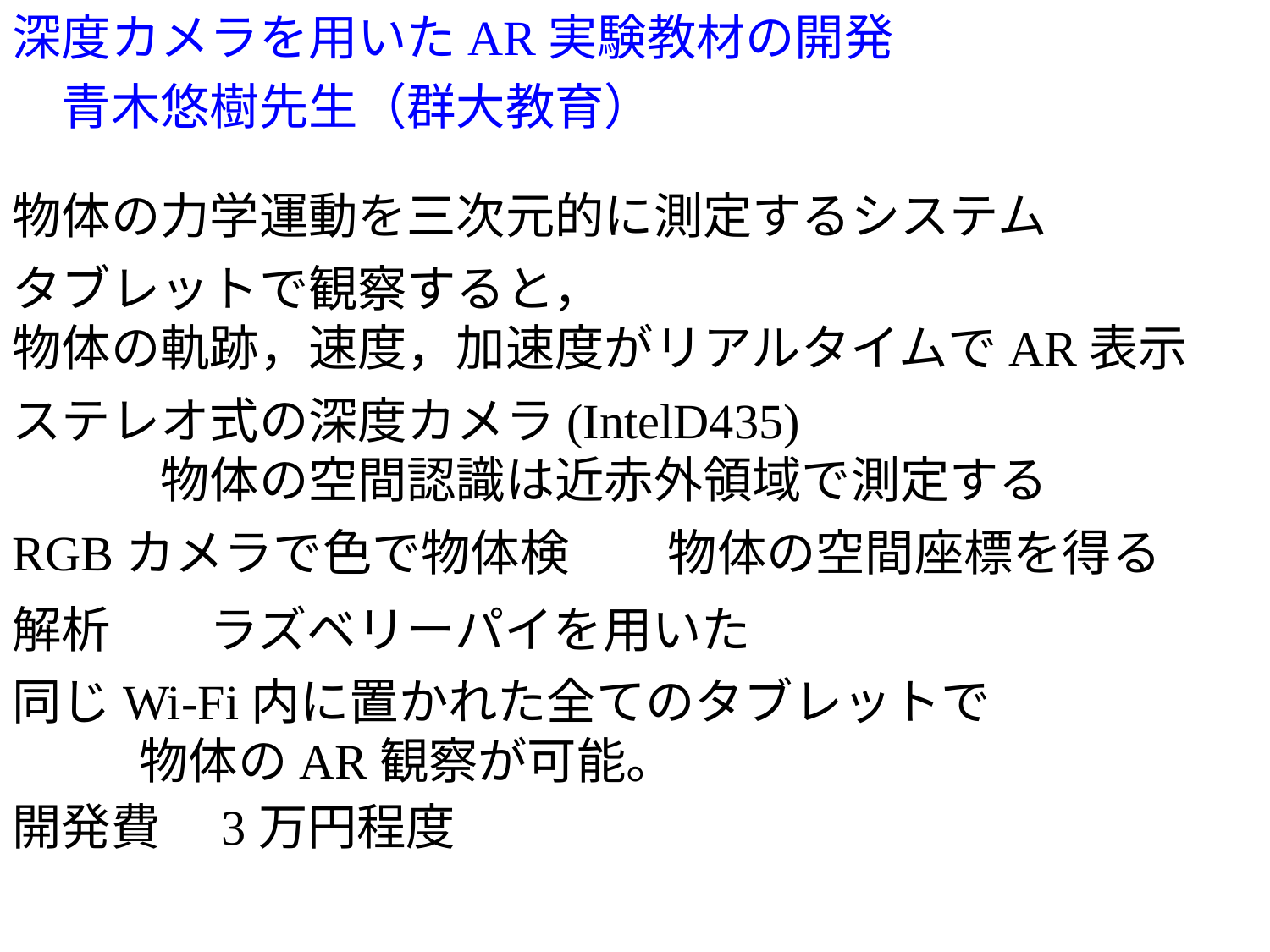

深度カメラを用いたAR実験教材の開発
　青木悠樹先生（群大教育）
物体の力学運動を三次元的に測定するシステム
タブレットで観察すると，
物体の軌跡，速度，加速度がリアルタイムでAR表示
ステレオ式の深度カメラ(IntelD435)
　　　物体の空間認識は近赤外領域で測定する
RGBカメラで色で物体検　　物体の空間座標を得る
解析　　ラズベリーパイを用いた
同じWi-Fi内に置かれた全てのタブレットで
	物体のAR観察が可能。
開発費　3万円程度